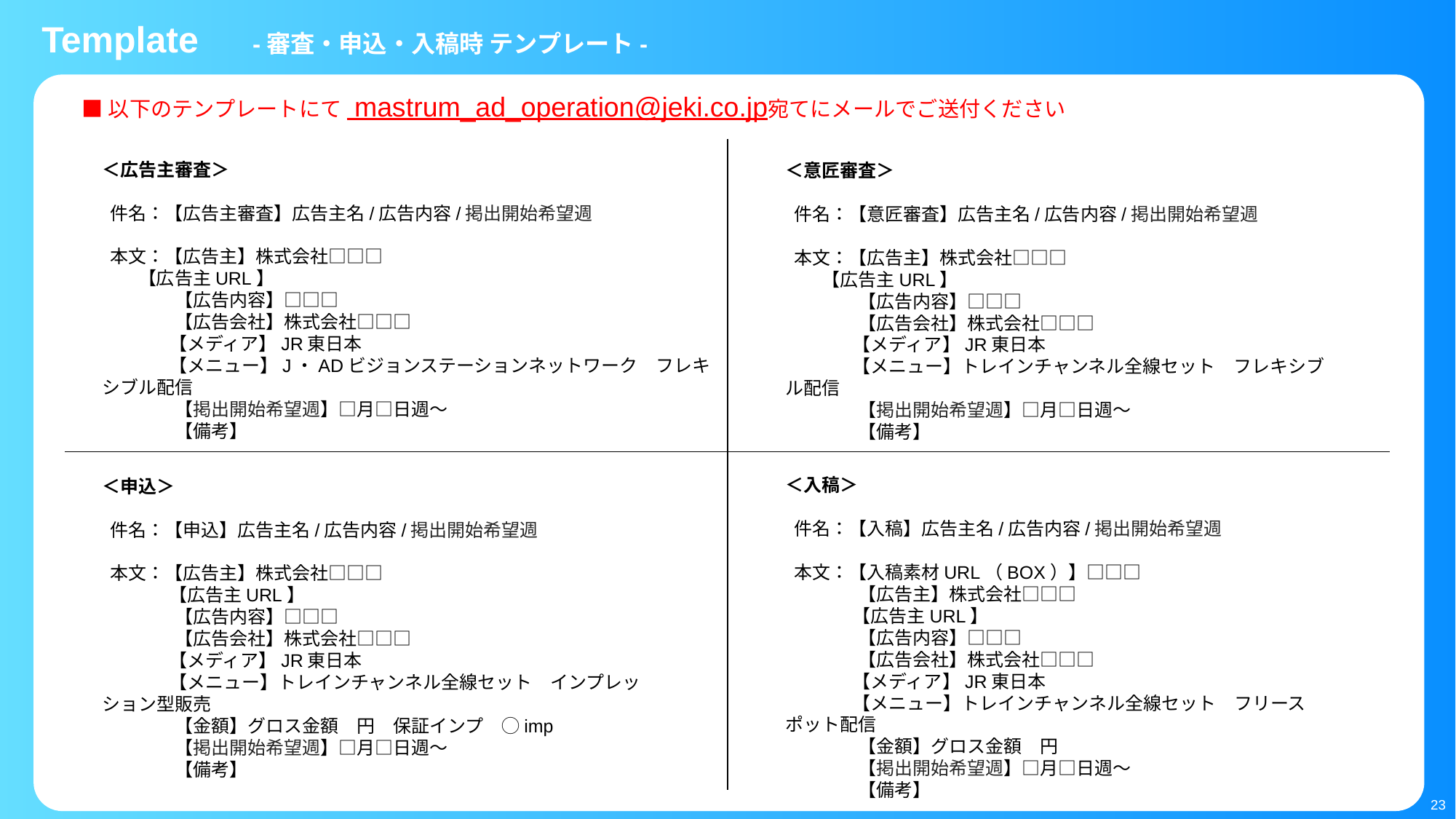

Template　-審査・申込・入稿時 テンプレート-
■以下のテンプレートにて mastrum_ad_operation@jeki.co.jp宛てにメールでご送付ください

＜広告主審査＞

 件名：【広告主審査】広告主名/広告内容/掲出開始希望週

 本文：【広告主】株式会社□□□
        【広告主URL】
　　　　【広告内容】□□□
　　　　【広告会社】株式会社□□□
 　　 　【メディア】JR東日本
 　　　 【メニュー】J・ADビジョンステーションネットワーク　フレキシブル配信
　　　　【掲出開始希望週】□月□日週～
　　　　【備考】

＜意匠審査＞

 件名：【意匠審査】広告主名/広告内容/掲出開始希望週

 本文：【広告主】株式会社□□□
        【広告主URL】
　　　　【広告内容】□□□
　　　　【広告会社】株式会社□□□
 　　 　【メディア】JR東日本
 　　　 【メニュー】トレインチャンネル全線セット　フレキシブル配信
　　　　【掲出開始希望週】□月□日週～
　　　　【備考】

＜入稿＞

 件名：【入稿】広告主名/広告内容/掲出開始希望週

 本文：【入稿素材URL（BOX）】□□□
　　　　【広告主】株式会社□□□
 　　　 【広告主URL】
　　　　【広告内容】□□□
　　　　【広告会社】株式会社□□□
 　　 　【メディア】JR東日本
 　　　 【メニュー】トレインチャンネル全線セット　フリースポット配信
　　　　【金額】グロス金額　円
　　　　【掲出開始希望週】□月□日週～
　　　　【備考】

＜申込＞

 件名：【申込】広告主名/広告内容/掲出開始希望週

 本文：【広告主】株式会社□□□
 　　　 【広告主URL】
　　　　【広告内容】□□□
　　　　【広告会社】株式会社□□□
 　　 　【メディア】JR東日本
 　　　 【メニュー】トレインチャンネル全線セット　インプレッション型販売
　　　　【金額】グロス金額　円　保証インプ　◯imp
　　　　【掲出開始希望週】□月□日週～
　　　　【備考】